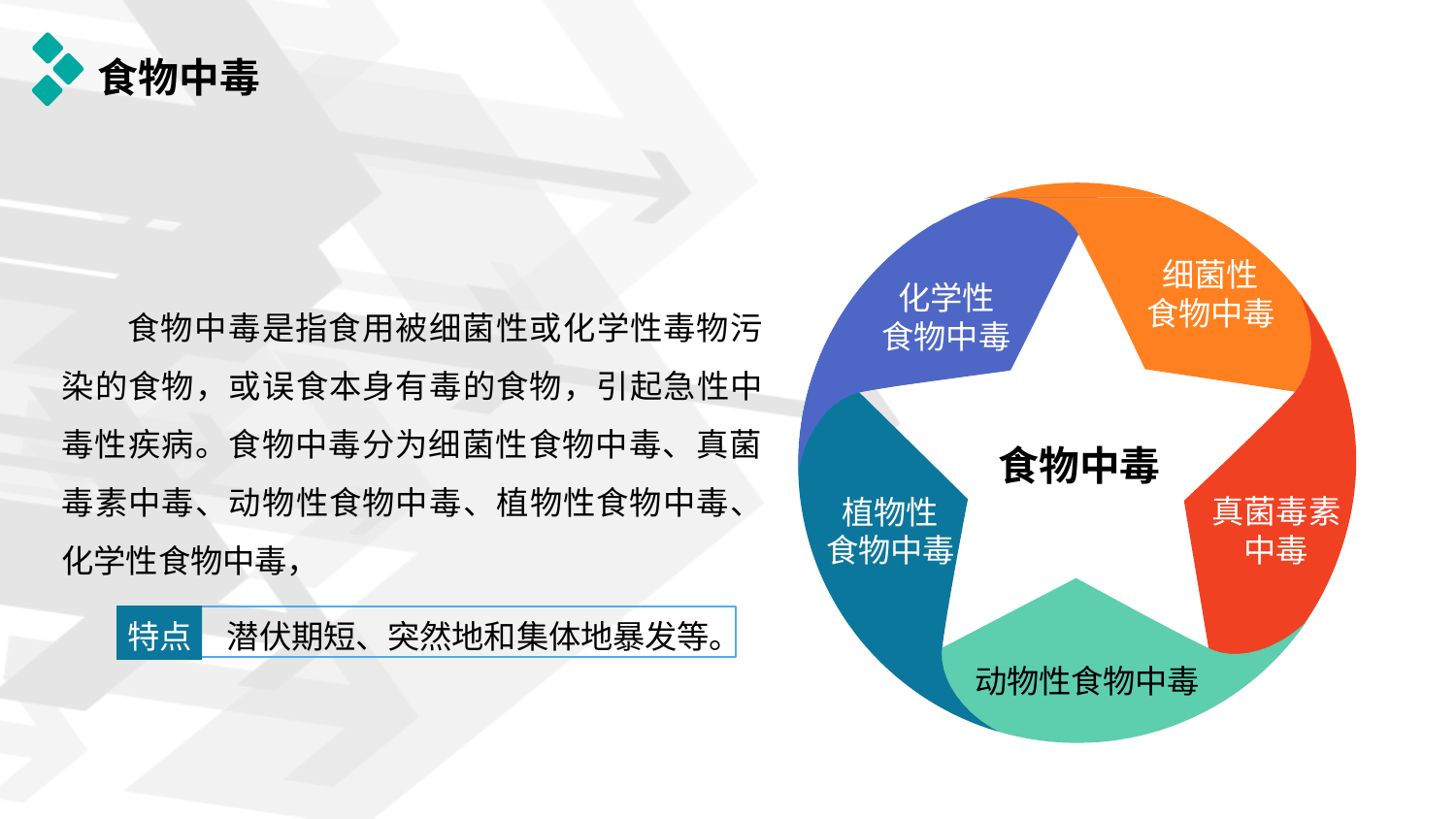

# 食物中毒

细菌性
食物中毒
化学性 食物中毒
食物中毒是指食用被细菌性或化学性毒物污 染的食物，或误食本身有毒的食物，引起急性中 毒性疾病。食物中毒分为细菌性食物中毒、真菌 毒素中毒、动物性食物中毒、植物性食物中毒、 化学性食物中毒，

食物中毒
真菌毒素 中毒
植物性
食物中毒

特点	潜伏期短、突然地和集体地暴发等。
动物性食物中毒